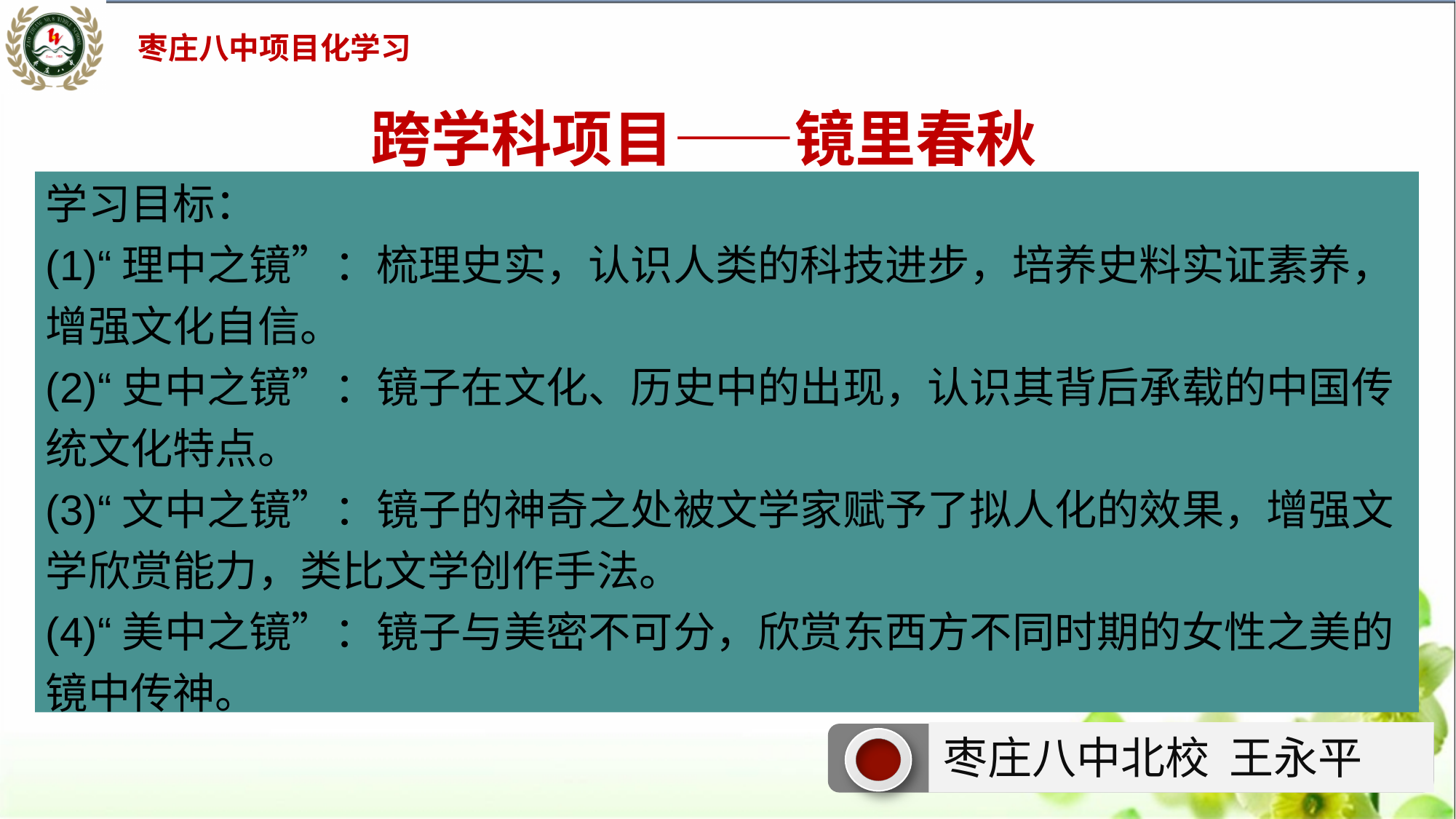

跨学科项目——镜里春秋
学习目标：
(1)“理中之镜”：梳理史实，认识人类的科技进步，培养史料实证素养，增强文化自信。
(2)“史中之镜”：镜子在文化、历史中的出现，认识其背后承载的中国传统文化特点。
(3)“文中之镜”：镜子的神奇之处被文学家赋予了拟人化的效果，增强文学欣赏能力，类比文学创作手法。
(4)“美中之镜”：镜子与美密不可分，欣赏东西方不同时期的女性之美的镜中传神。
枣庄八中北校  王永平